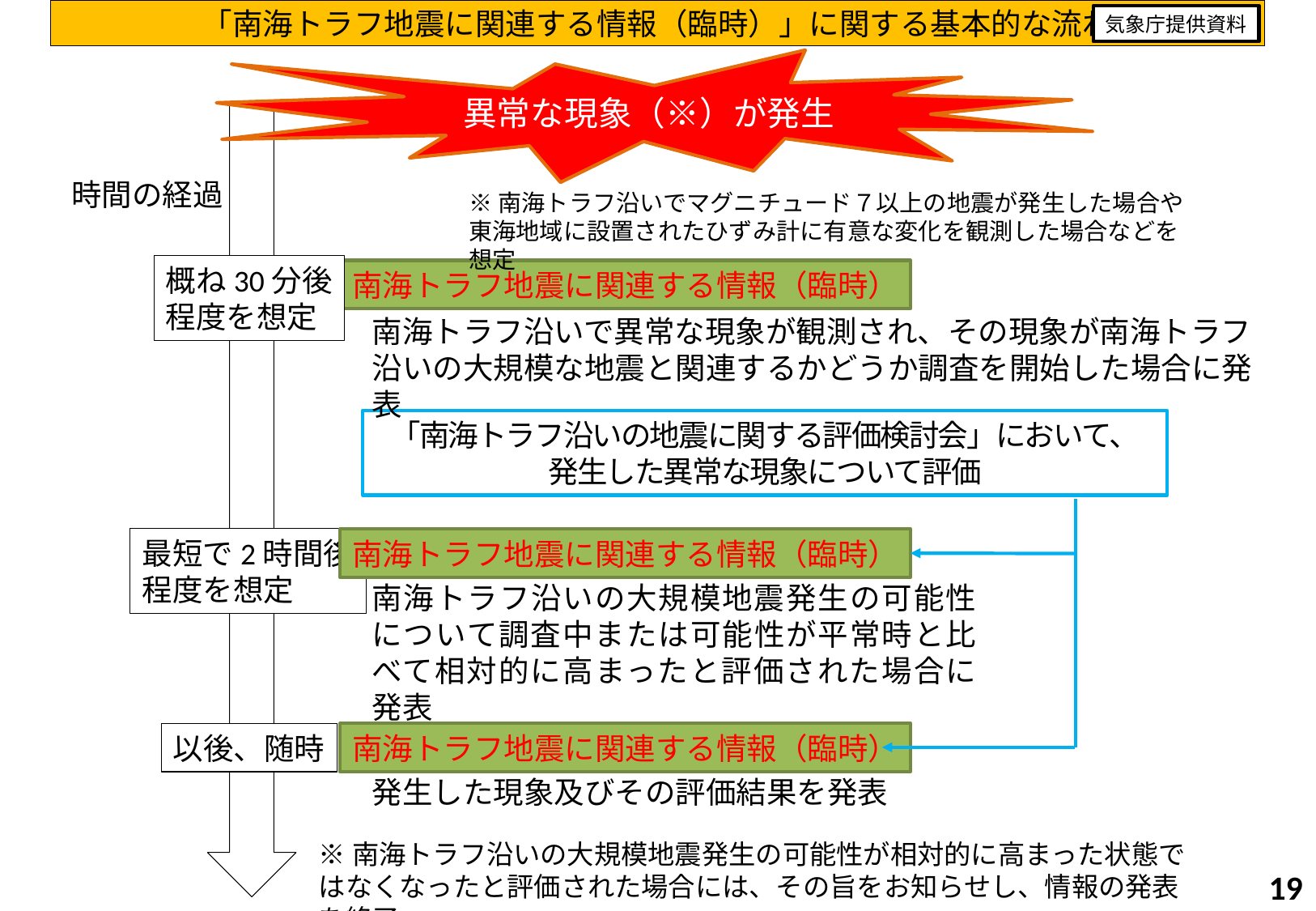

「南海トラフ地震に関連する情報（臨時）」に関する基本的な流れ
気象庁提供資料
異常な現象（※）が発生

時間の経過
※南海トラフ沿いでマグニチュード７以上の地震が発生した場合や東海地域に設置されたひずみ計に有意な変化を観測した場合などを想定
概ね30分後
程度を想定
南海トラフ地震に関連する情報（臨時）
南海トラフ沿いで異常な現象が観測され、その現象が南海トラフ沿いの大規模な地震と関連するかどうか調査を開始した場合に発表
「南海トラフ沿いの地震に関する評価検討会」において、
発生した異常な現象について評価
最短で2時間後
程度を想定
南海トラフ地震に関連する情報（臨時）
南海トラフ沿いの大規模地震発生の可能性について調査中または可能性が平常時と比べて相対的に高まったと評価された場合に発表
以後、随時
南海トラフ地震に関連する情報（臨時）
発生した現象及びその評価結果を発表
※南海トラフ沿いの大規模地震発生の可能性が相対的に高まった状態ではなくなったと評価された場合には、その旨をお知らせし、情報の発表を終了
19